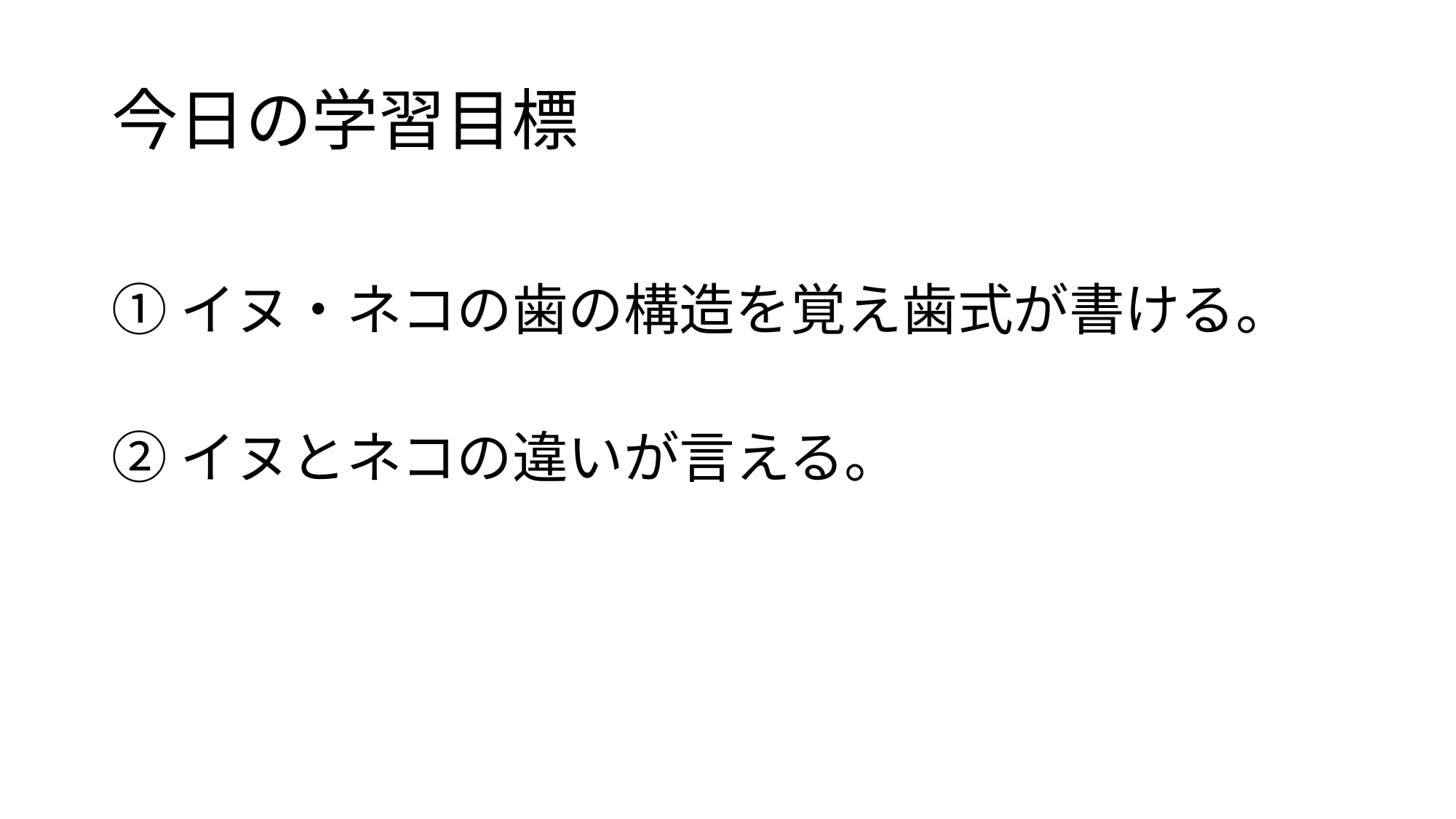

# 今日の学習目標
①イヌ・ネコの歯の構造を覚え歯式が書ける。

②イヌとネコの違いが言える。